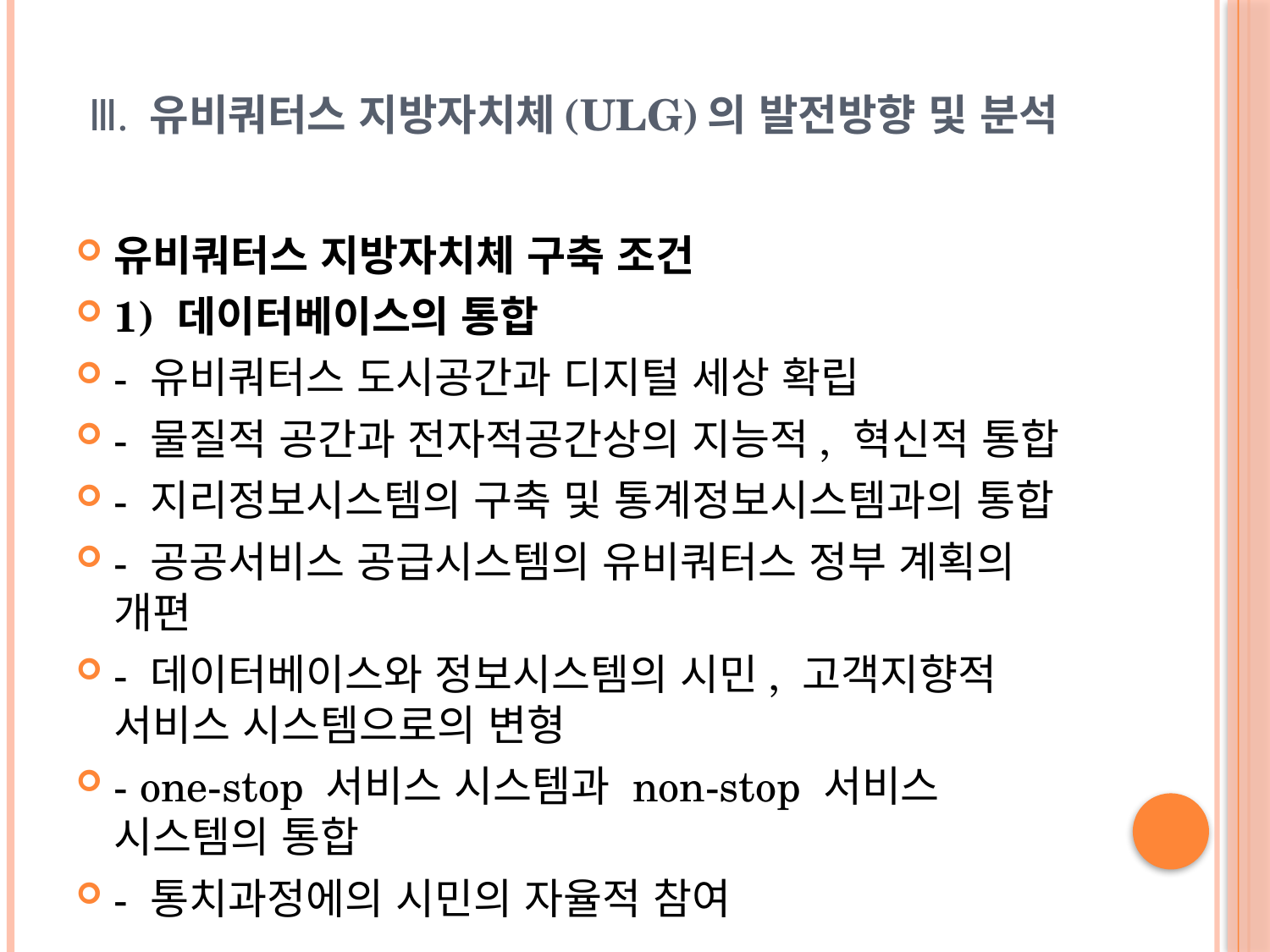

# Ⅲ. 유비쿼터스 지방자치체(ULG)의 발전방향 및 분석
유비쿼터스 지방자치체 구축 조건
1) 데이터베이스의 통합
- 유비쿼터스 도시공간과 디지털 세상 확립
- 물질적 공간과 전자적공간상의 지능적, 혁신적 통합
- 지리정보시스템의 구축 및 통계정보시스템과의 통합
- 공공서비스 공급시스템의 유비쿼터스 정부 계획의 개편
- 데이터베이스와 정보시스템의 시민, 고객지향적 서비스 시스템으로의 변형
- one-stop 서비스 시스템과 non-stop 서비스 시스템의 통합
- 통치과정에의 시민의 자율적 참여